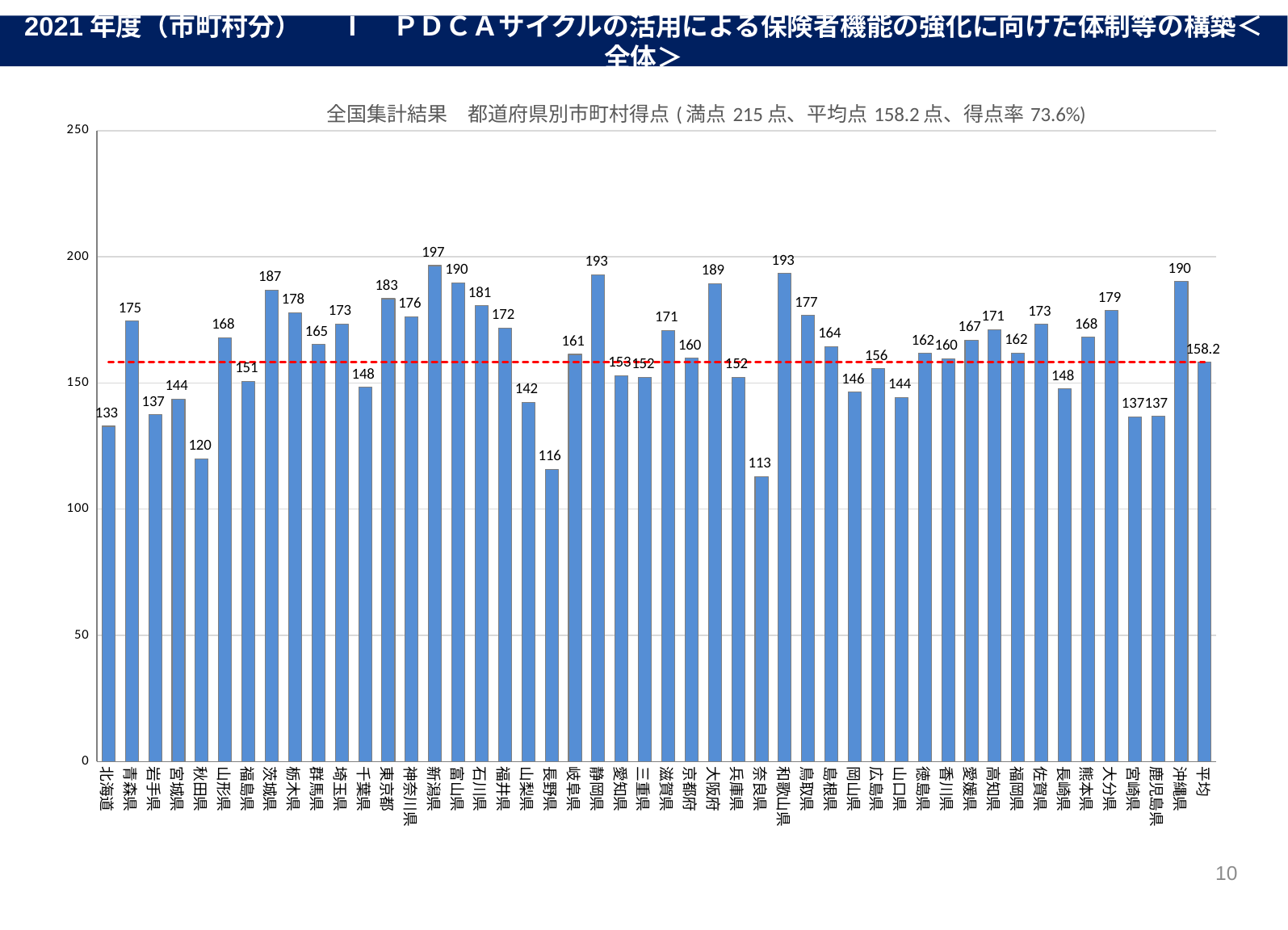

2021年度（市町村分） 　 Ⅰ　ＰＤＣＡサイクルの活用による保険者機能の強化に向けた体制等の構築＜全体＞

### Chart: 全国集計結果　都道府県別市町村得点(満点215点、平均点158.2点、得点率73.6%)

| Category | 合計 | 平均 |
|---|---|---|
| 北海道 | 132.84916201117318 | 158.2 |
| 青森県 | 174.5 | 158.2 |
| 岩手県 | 137.42424242424244 | 158.2 |
| 宮城県 | 143.57142857142858 | 158.2 |
| 秋田県 | 120.0 | 158.2 |
| 山形県 | 167.85714285714286 | 158.2 |
| 福島県 | 150.59322033898306 | 158.2 |
| 茨城県 | 186.8181818181818 | 158.2 |
| 栃木県 | 177.8 | 158.2 |
| 群馬県 | 165.28571428571428 | 158.2 |
| 埼玉県 | 173.4126984126984 | 158.2 |
| 千葉県 | 148.24074074074073 | 158.2 |
| 東京都 | 183.38709677419354 | 158.2 |
| 神奈川県 | 176.21212121212122 | 158.2 |
| 新潟県 | 196.5 | 158.2 |
| 富山県 | 189.66666666666666 | 158.2 |
| 石川県 | 180.52631578947367 | 158.2 |
| 福井県 | 171.76470588235293 | 158.2 |
| 山梨県 | 142.40740740740742 | 158.2 |
| 長野県 | 115.77922077922078 | 158.2 |
| 岐阜県 | 161.3095238095238 | 158.2 |
| 静岡県 | 192.85714285714286 | 158.2 |
| 愛知県 | 152.96296296296296 | 158.2 |
| 三重県 | 152.24137931034483 | 158.2 |
| 滋賀県 | 170.78947368421052 | 158.2 |
| 京都府 | 159.80769230769232 | 158.2 |
| 大阪府 | 189.30232558139534 | 158.2 |
| 兵庫県 | 152.1951219512195 | 158.2 |
| 奈良県 | 112.82051282051282 | 158.2 |
| 和歌山県 | 193.33333333333334 | 158.2 |
| 鳥取県 | 176.8421052631579 | 158.2 |
| 島根県 | 164.47368421052633 | 158.2 |
| 岡山県 | 146.2962962962963 | 158.2 |
| 広島県 | 155.65217391304347 | 158.2 |
| 山口県 | 144.21052631578948 | 158.2 |
| 徳島県 | 161.66666666666666 | 158.2 |
| 香川県 | 159.7058823529412 | 158.2 |
| 愛媛県 | 167.0 | 158.2 |
| 高知県 | 171.1764705882353 | 158.2 |
| 福岡県 | 161.83333333333334 | 158.2 |
| 佐賀県 | 173.25 | 158.2 |
| 長崎県 | 147.61904761904762 | 158.2 |
| 熊本県 | 168.11111111111111 | 158.2 |
| 大分県 | 178.61111111111111 | 158.2 |
| 宮崎県 | 136.53846153846155 | 158.2 |
| 鹿児島県 | 136.74418604651163 | 158.2 |
| 沖縄県 | 190.1219512195122 | 158.2 |
| 平均 | 158.2 | 158.2 |
10